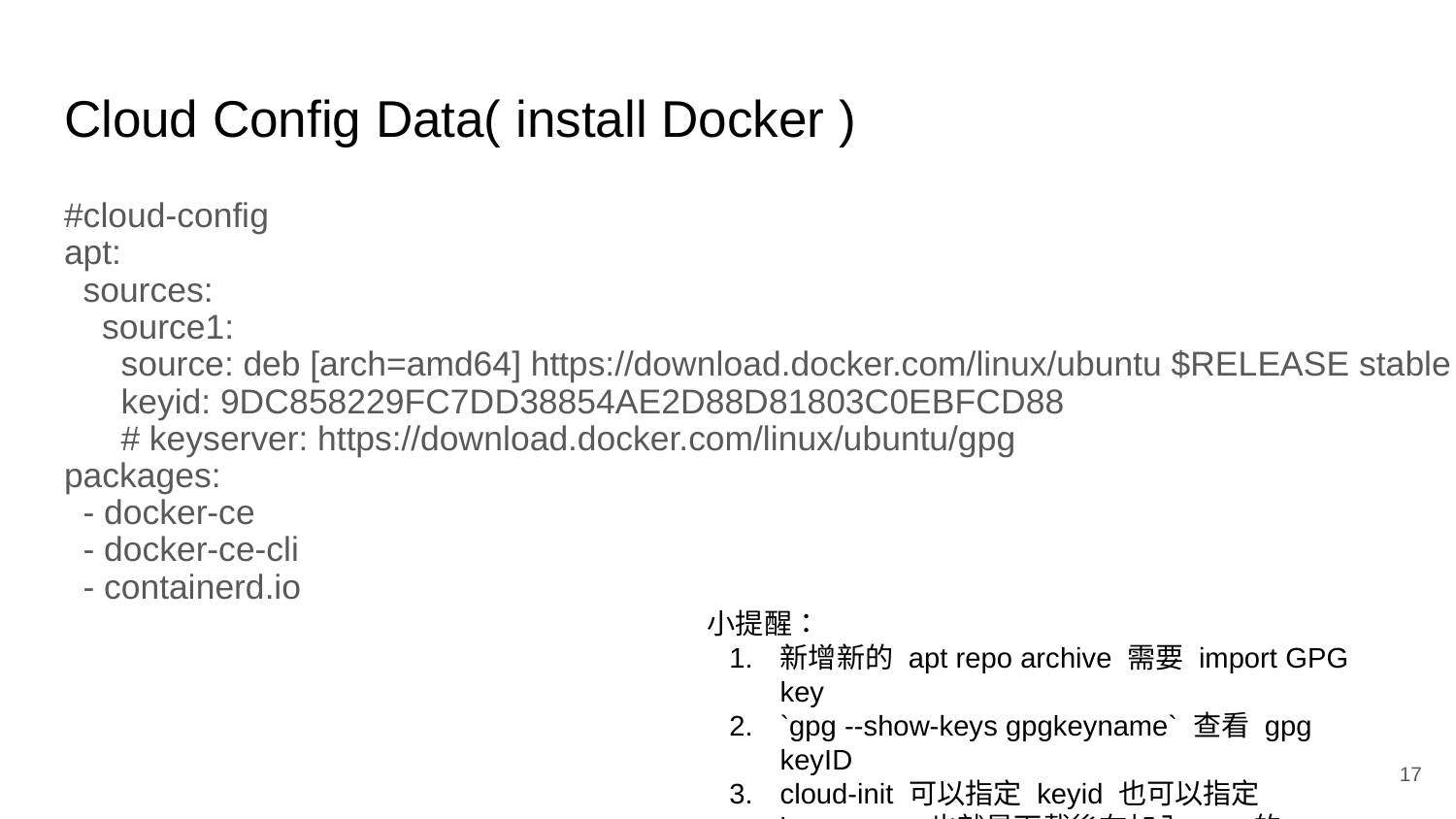

# Cloud Config Data( install Docker )

#cloud-config
apt:
  sources:
    source1:
      source: deb [arch=amd64] https://download.docker.com/linux/ubuntu $RELEASE stable
      keyid: 9DC858229FC7DD38854AE2D88D81803C0EBFCD88
      # keyserver: https://download.docker.com/linux/ubuntu/gpg
packages:
  - docker-ce
  - docker-ce-cli
  - containerd.io
小提醒：
新增新的 apt repo archive 需要 import GPG key
`gpg --show-keys gpgkeyname` 查看 gpg keyID
cloud-init 可以指定 keyid 也可以指定 keysever，也就是下載後在加入 apt 的 gpg keyring
17